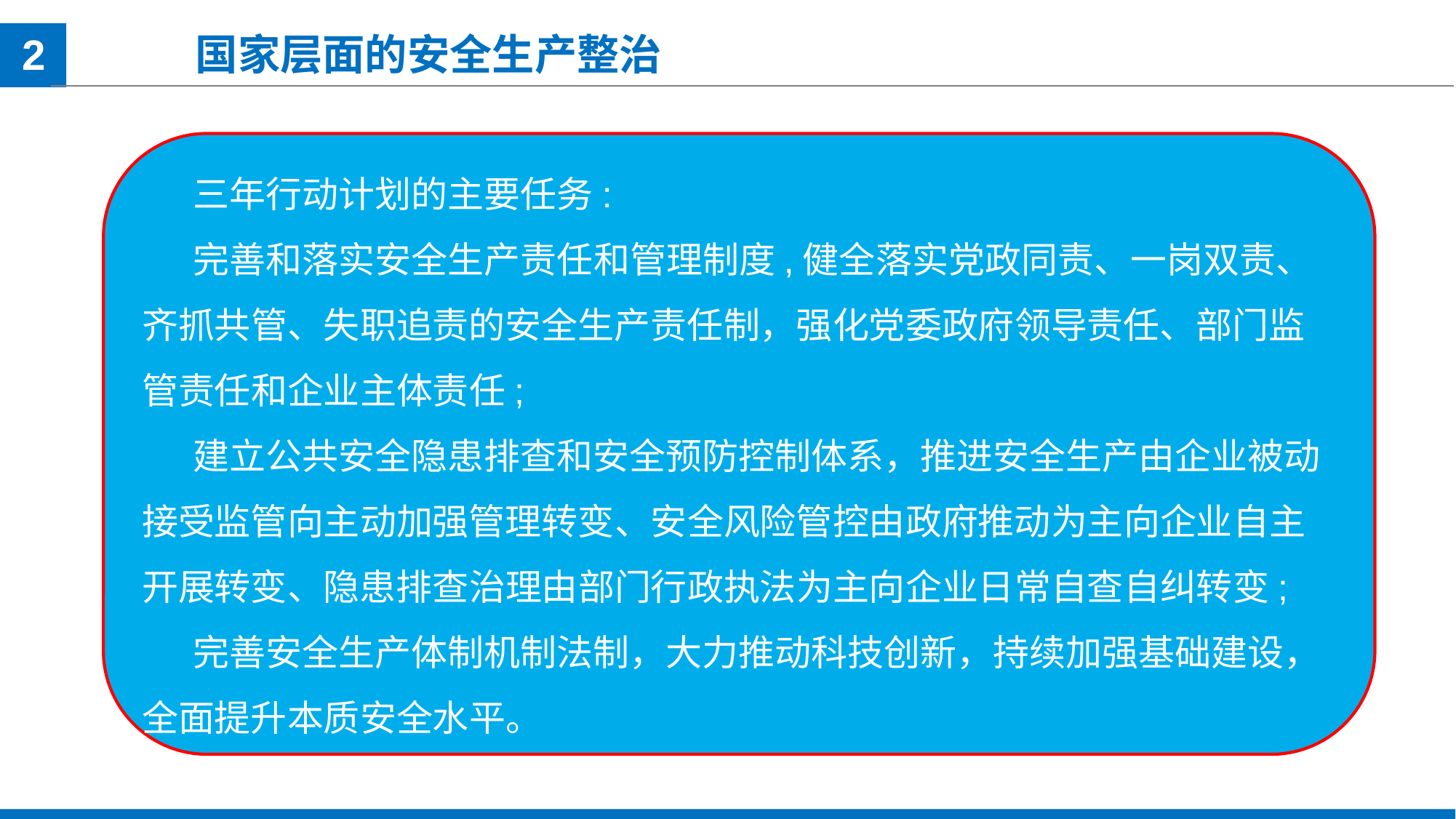

2
国家层面的安全生产整治
三年行动计划的主要任务:
完善和落实安全生产责任和管理制度,健全落实党政同责、一岗双责、齐抓共管、失职追责的安全生产责任制，强化党委政府领导责任、部门监管责任和企业主体责任;
建立公共安全隐患排查和安全预防控制体系，推进安全生产由企业被动接受监管向主动加强管理转变、安全风险管控由政府推动为主向企业自主开展转变、隐患排查治理由部门行政执法为主向企业日常自查自纠转变;
完善安全生产体制机制法制，大力推动科技创新，持续加强基础建设，全面提升本质安全水平。